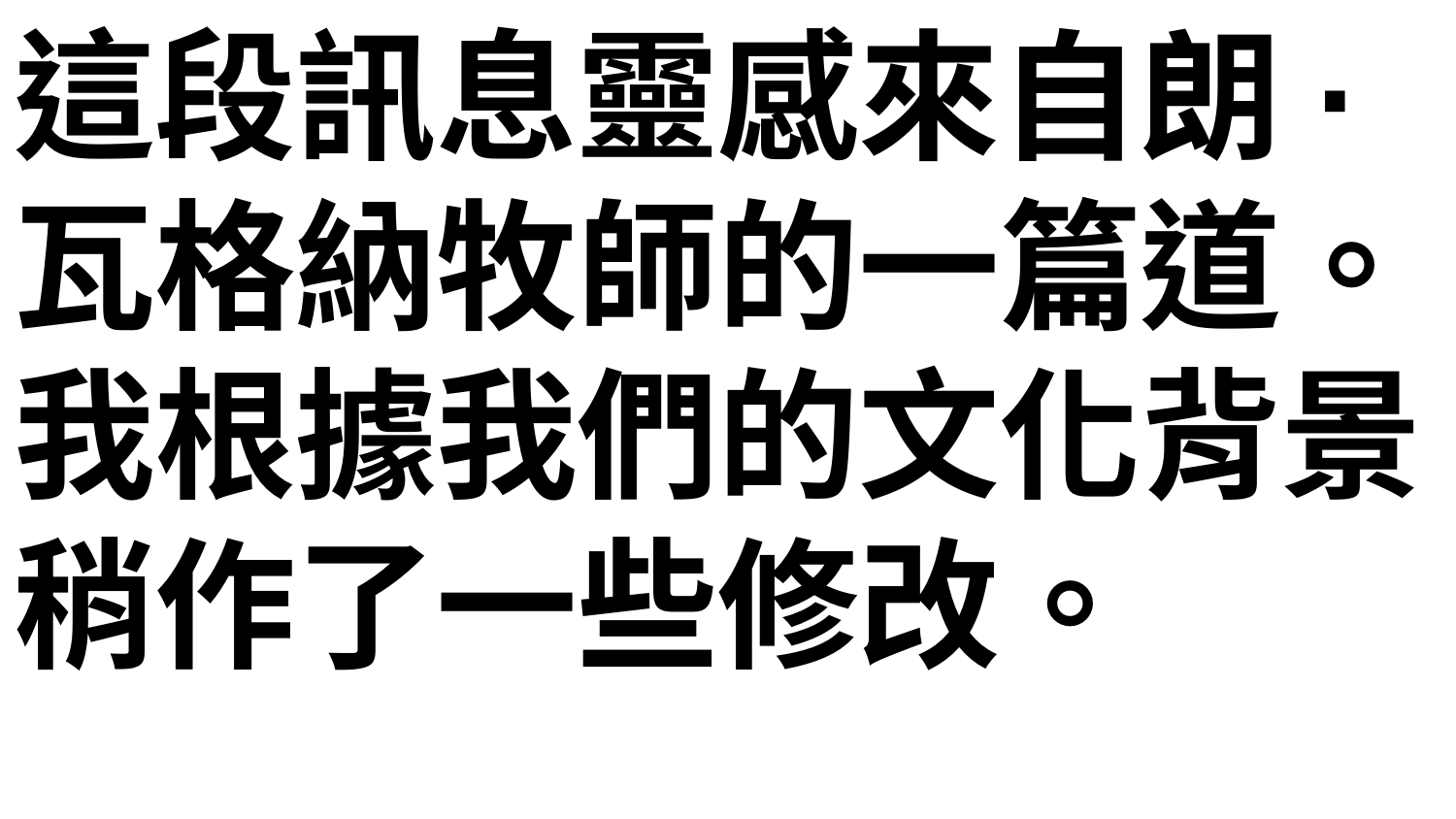

這段訊息靈感來自朗·瓦格納牧師的一篇道。我根據我們的文化背景稍作了一些修改。